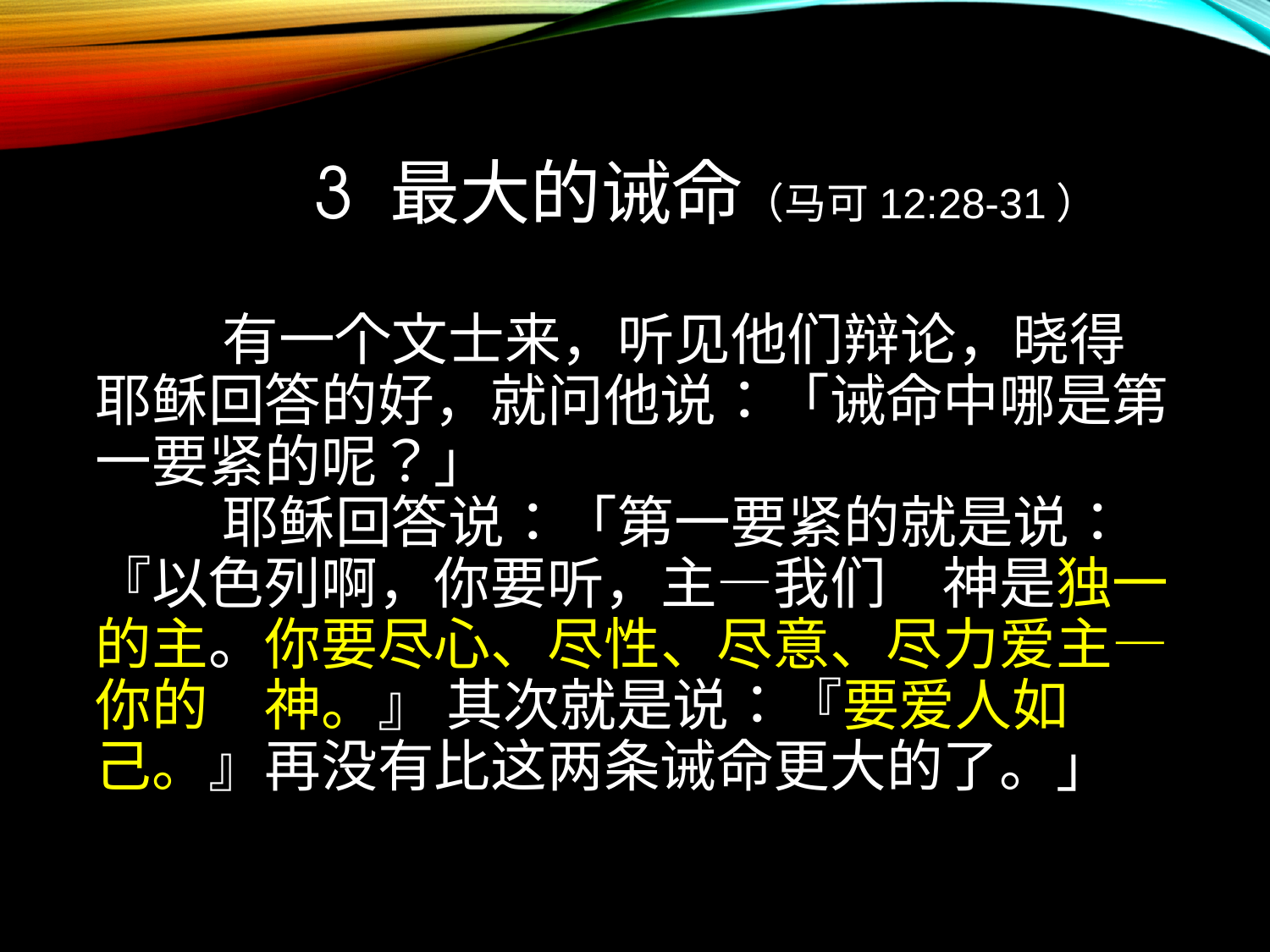

# 3 最大的诫命（马可12:28-31）
	有一个文士来，听见他们辩论，晓得耶稣回答的好，就问他说：「诫命中哪是第一要紧的呢？」
 	耶稣回答说：「第一要紧的就是说：『以色列啊，你要听，主―我们　神是独一的主。你要尽心、尽性、尽意、尽力爱主―你的　神。』 其次就是说：『要爱人如己。』再没有比这两条诫命更大的了。」